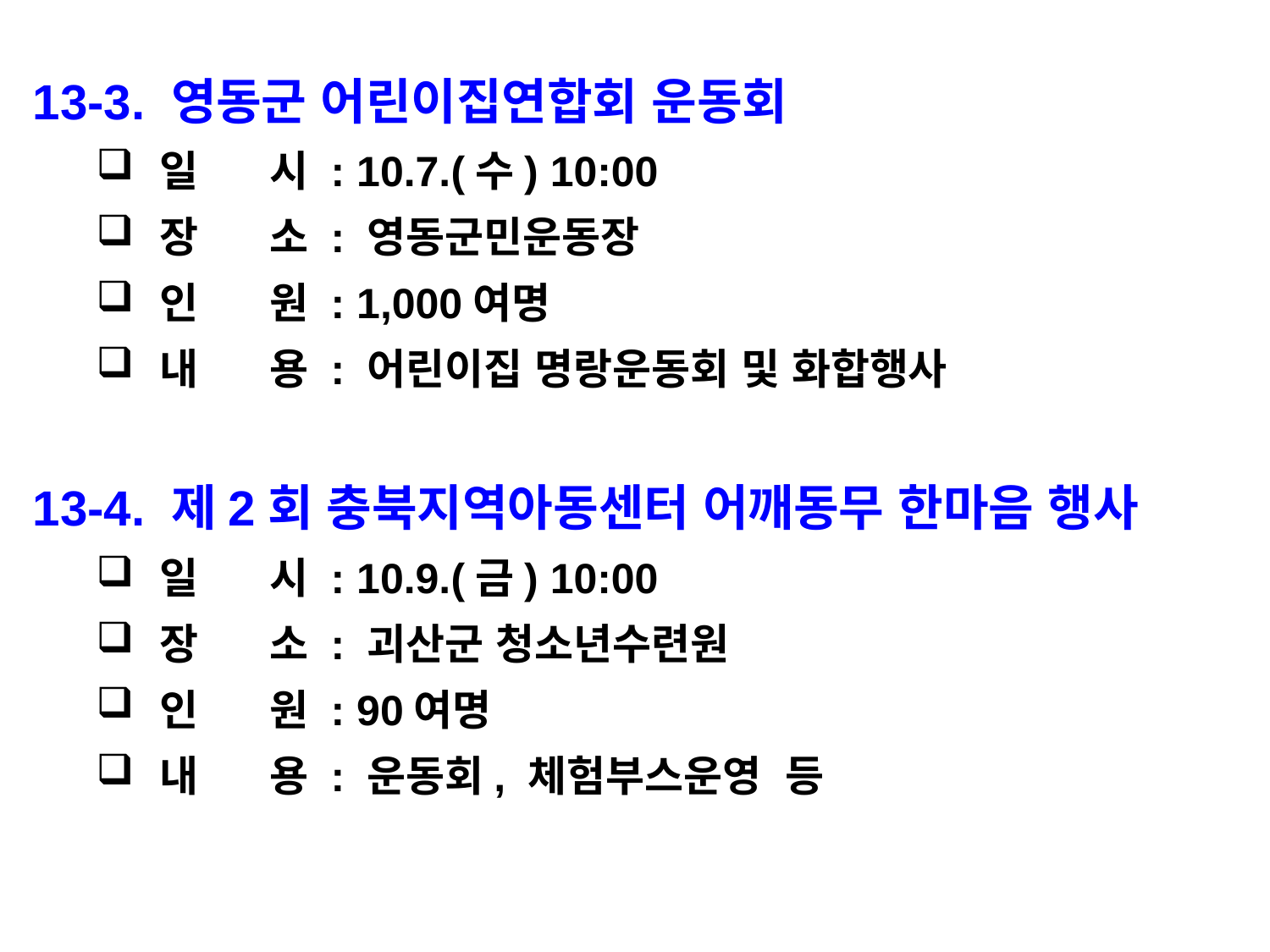

13-3. 영동군 어린이집연합회 운동회
일      시 : 10.7.(수) 10:00
장      소 : 영동군민운동장
인      원 : 1,000여명
내      용 : 어린이집 명랑운동회 및 화합행사

13-4. 제2회 충북지역아동센터 어깨동무 한마음 행사
일      시 : 10.9.(금) 10:00
장      소 : 괴산군 청소년수련원
인      원 : 90여명
내      용 : 운동회, 체험부스운영  등